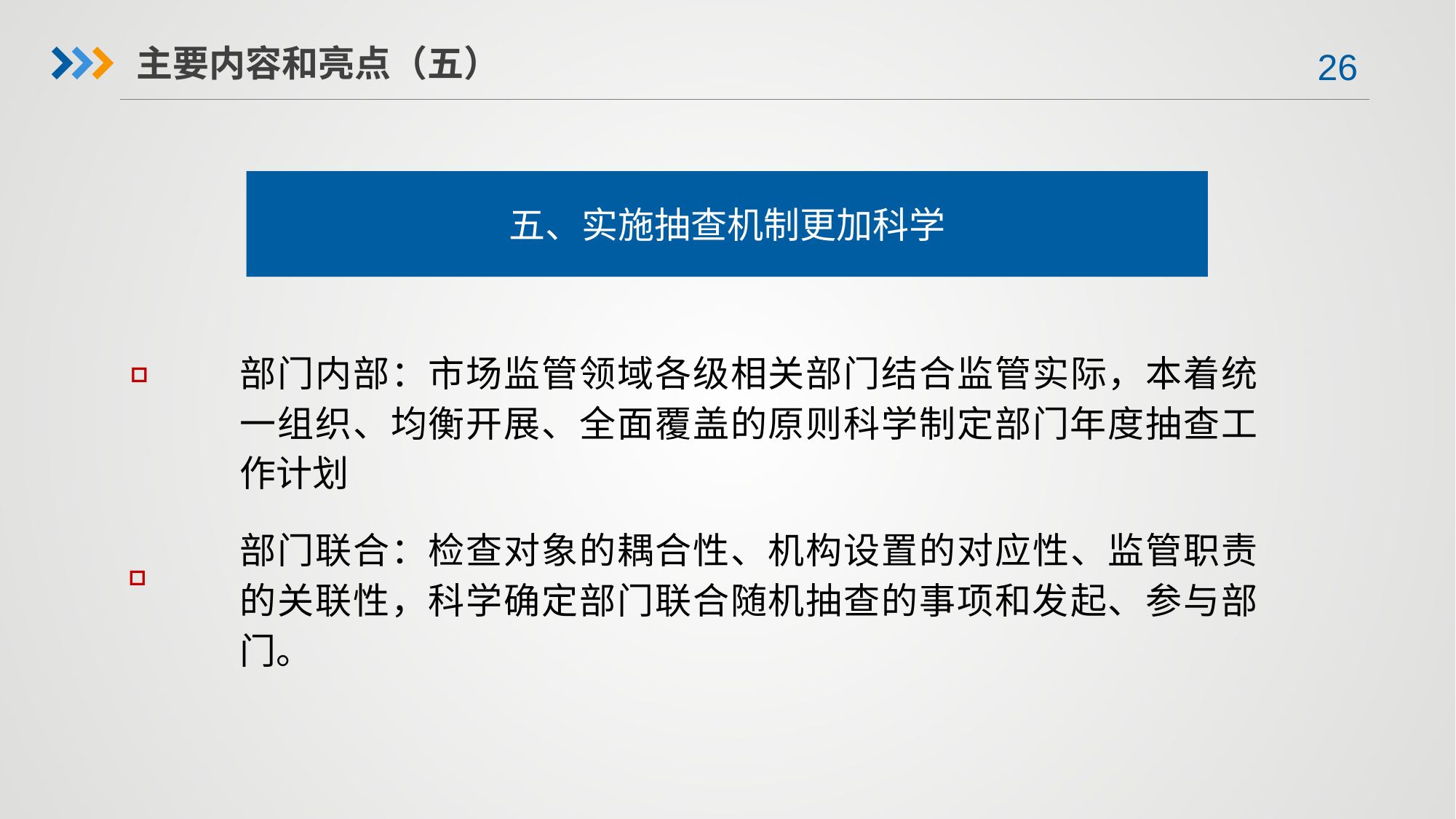

主要内容和亮点（五）
五、实施抽查机制更加科学
部门内部：市场监管领域各级相关部门结合监管实际，本着统一组织、均衡开展、全面覆盖的原则科学制定部门年度抽查工作计划
部门联合：检查对象的耦合性、机构设置的对应性、监管职责的关联性，科学确定部门联合随机抽查的事项和发起、参与部门。
□
□